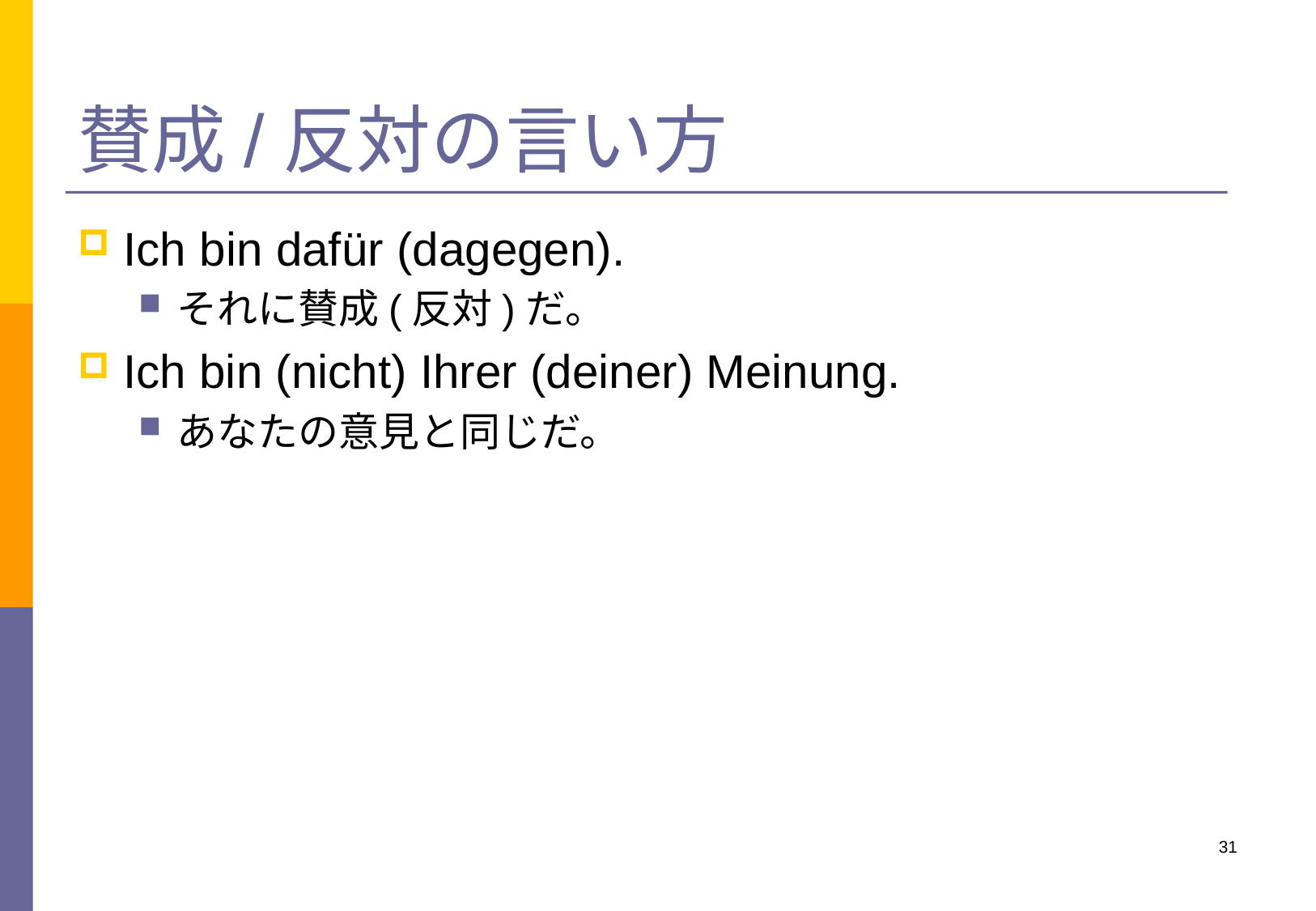

# 賛成/反対の言い方
Ich bin dafür (dagegen).
それに賛成(反対)だ。
Ich bin (nicht) Ihrer (deiner) Meinung.
あなたの意見と同じだ。

31